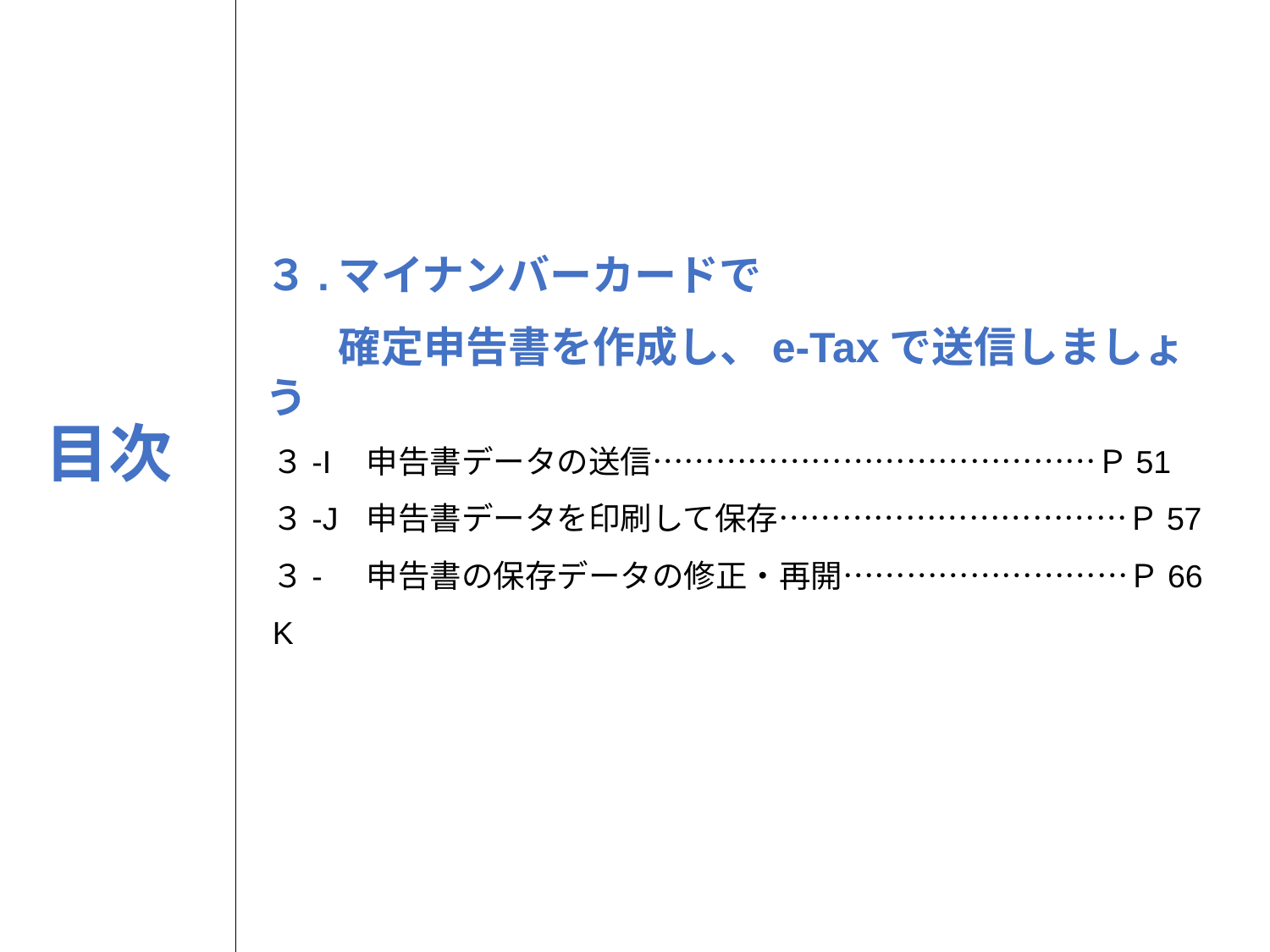

３.	マイナンバーカードで
	確定申告書を作成し、e-Taxで送信しましょう
目次
申告書データの送信……………………………………Ｐ51
申告書データを印刷して保存……………………………Ｐ57
申告書の保存データの修正・再開………………………Ｐ66
３-I
３-J
３-K